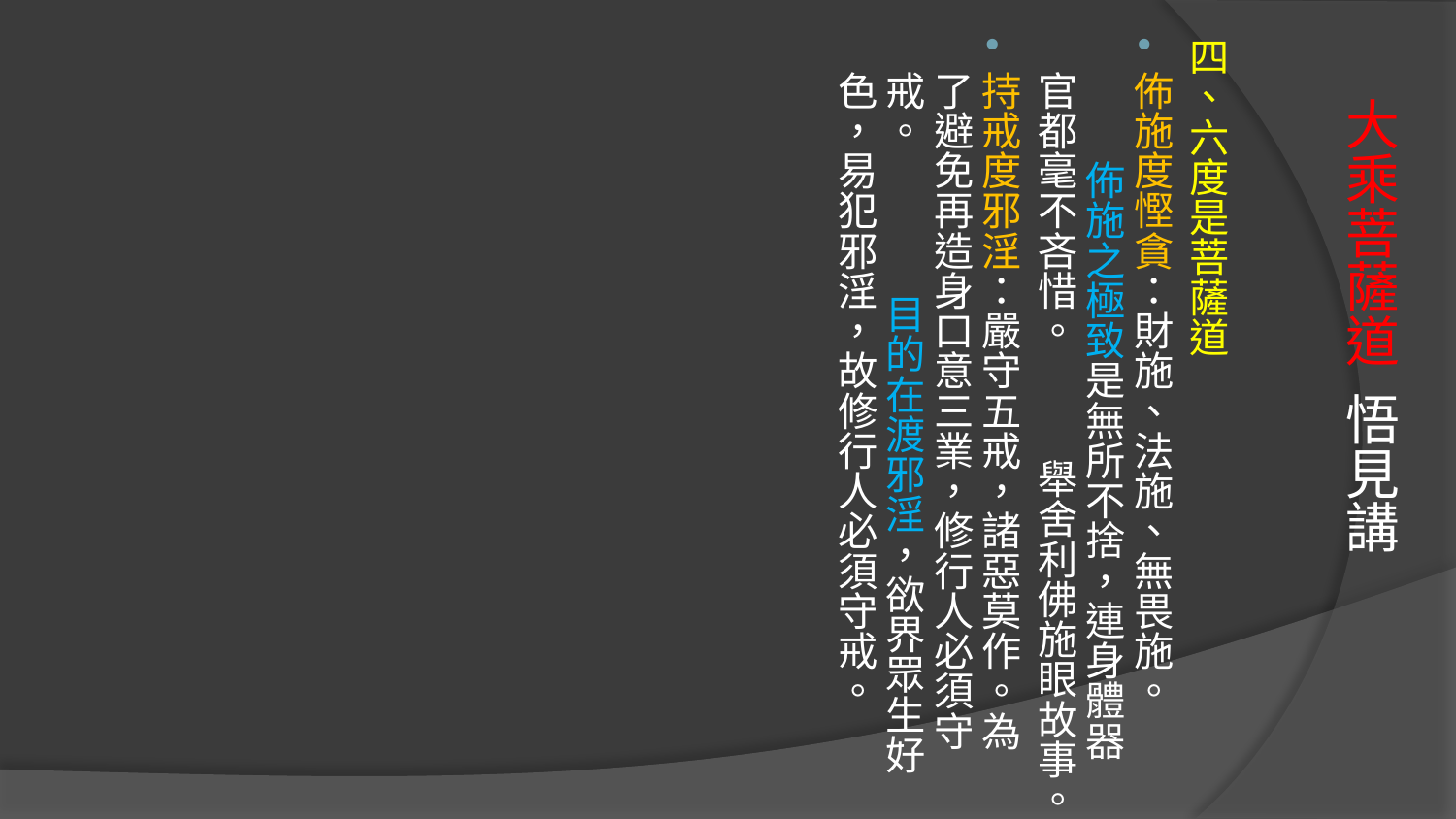

四、六度是菩薩道
佈施度慳貪：財施、法施、無畏施。                   佈施之極致是無所不捨，連身體器官都毫不吝惜。            舉舍利佛施眼故事。
持戒度邪淫：嚴守五戒，諸惡莫作。為了避免再造身口意三業，修行人必須守戒。                目的在渡邪淫，欲界眾生好色，易犯邪淫，故修行人必須守戒。

# 大乘菩薩道  悟見講